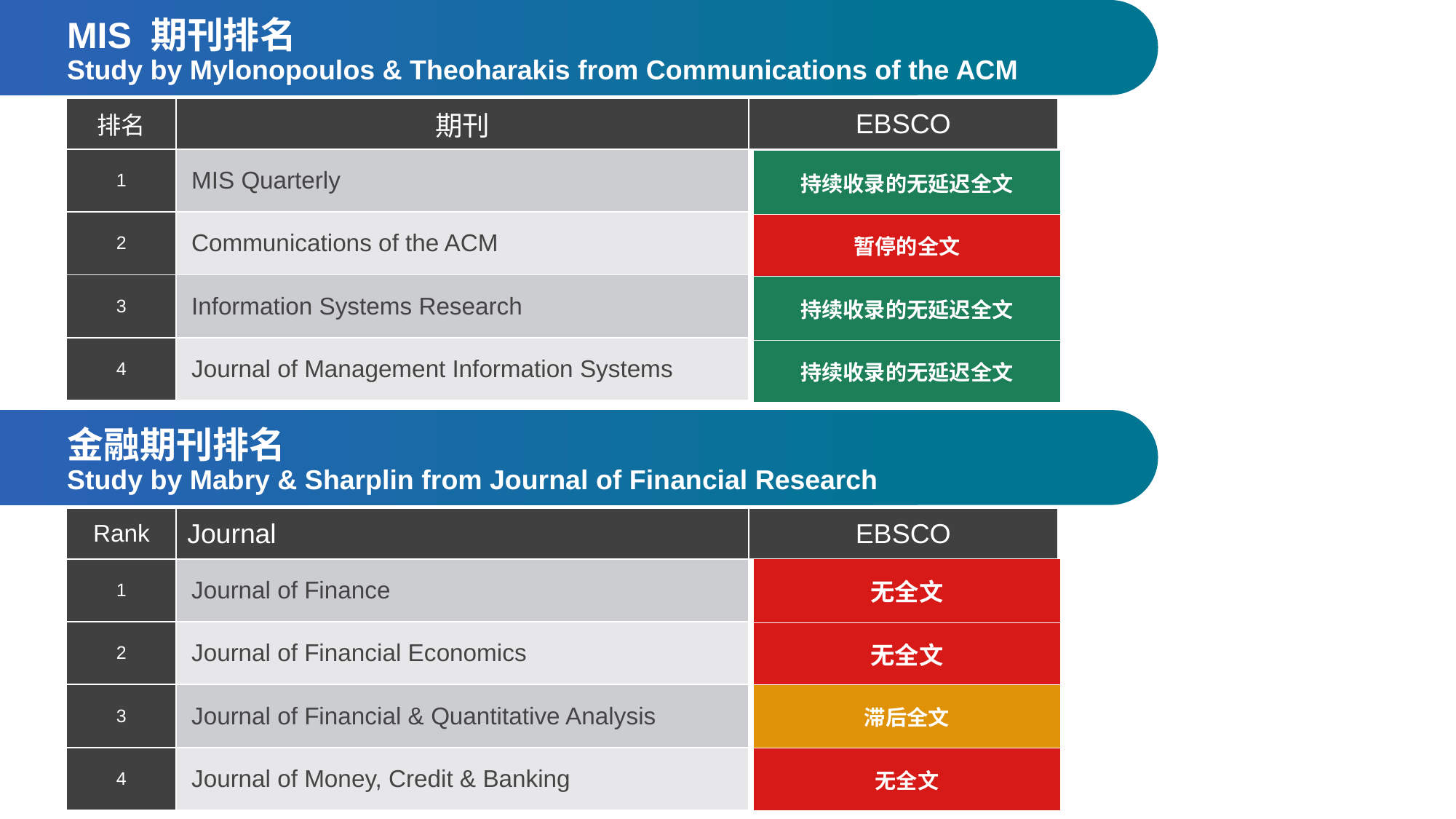

MIS 期刊排名
Study by Mylonopoulos & Theoharakis from Communications of the ACM
| 排名 | 期刊 | EBSCO |
| --- | --- | --- |
| 1 | MIS Quarterly |  |
| 2 | Communications of the ACM |  |
| 3 | Information Systems Research |  |
| 4 | Journal of Management Information Systems |  |
| 持续收录的无延迟全文 |
| --- |
| 暂停的全文 |
| 持续收录的无延迟全文 |
| 持续收录的无延迟全文 |
金融期刊排名
Study by Mabry & Sharplin from Journal of Financial Research
| Rank | Journal | EBSCO |
| --- | --- | --- |
| 1 | Journal of Finance |  |
| 2 | Journal of Financial Economics |  |
| 3 | Journal of Financial & Quantitative Analysis |  |
| 4 | Journal of Money, Credit & Banking |  |
| 无全文 |
| --- |
| 无全文 |
| 滞后全文 |
| 无全文 |